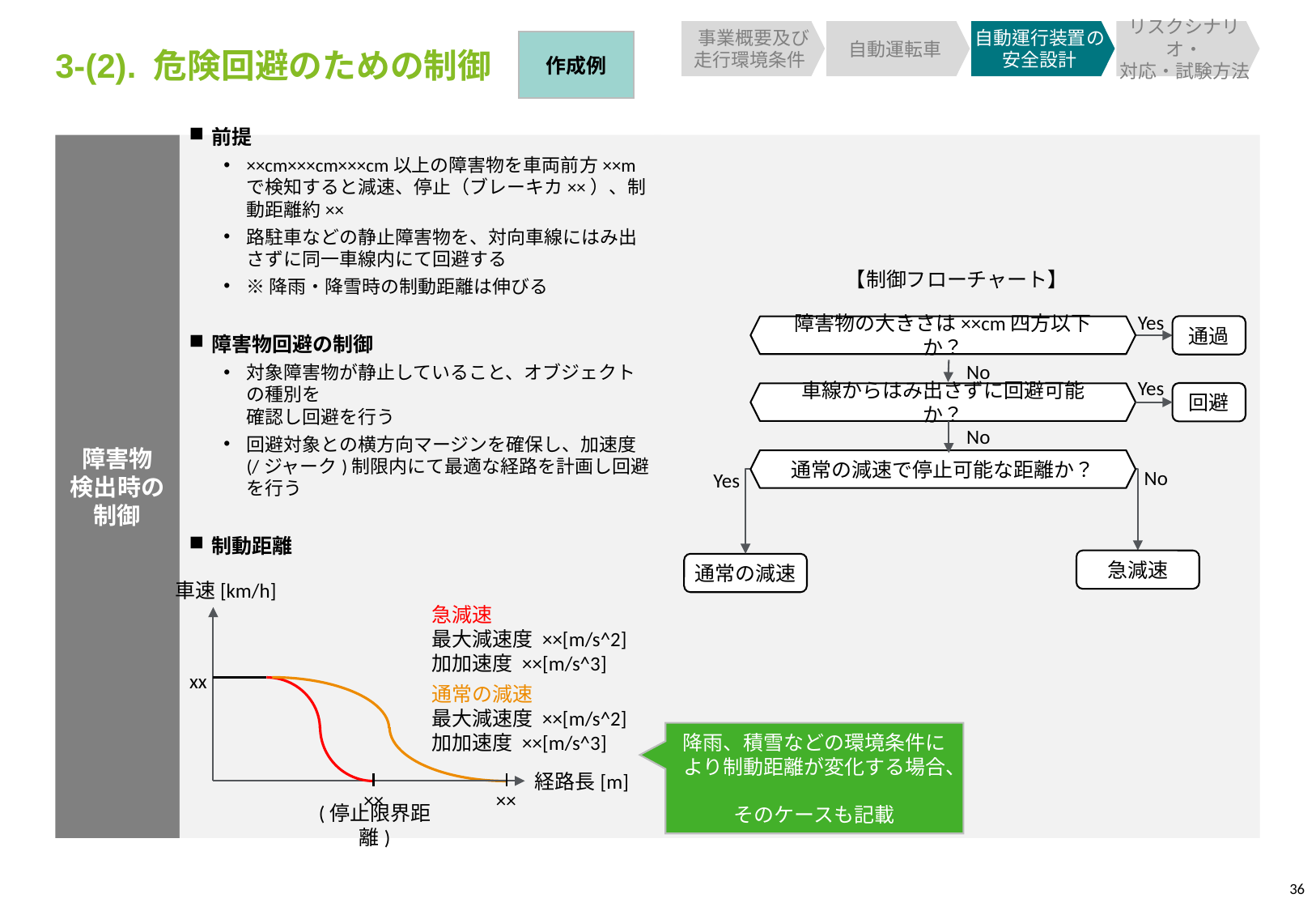

事業概要及び
走行環境条件
自動運転車
自動運行装置の安全設計
リスクシナリオ・
対応・試験方法
作成例
3-(2). 危険回避のための制御
前提
××cm×××cm×××cm以上の障害物を車両前方××mで検知すると減速、停止（ブレーキカ××）、制動距離約××
路駐車などの静止障害物を、対向車線にはみ出さずに同一車線内にて回避する
※降雨・降雪時の制動距離は伸びる

障害物回避の制御
対象障害物が静止していること、オブジェクトの種別を
確認し回避を行う
回避対象との横方向マージンを確保し、加速度(/ジャーク)制限内にて最適な経路を計画し回避を行う

制動距離

障害物
検出時の
制御
【制御フローチャート】
Yes
通過
障害物の大きさは××cm四方以下か？
No
Yes
回避
車線からはみ出さずに回避可能か？
No
通常の減速で停止可能な距離か？
No
Yes
急減速
通常の減速
車速[km/h]

急減速
最大減速度 ××[m/s^2]
加加速度 ××[m/s^3]
xx
通常の減速
最大減速度 ××[m/s^2]
加加速度 ××[m/s^3]

降雨、積雪などの環境条件により制動距離が変化する場合、
そのケースも記載
経路長[m]
××
××
(停止限界距離)
36